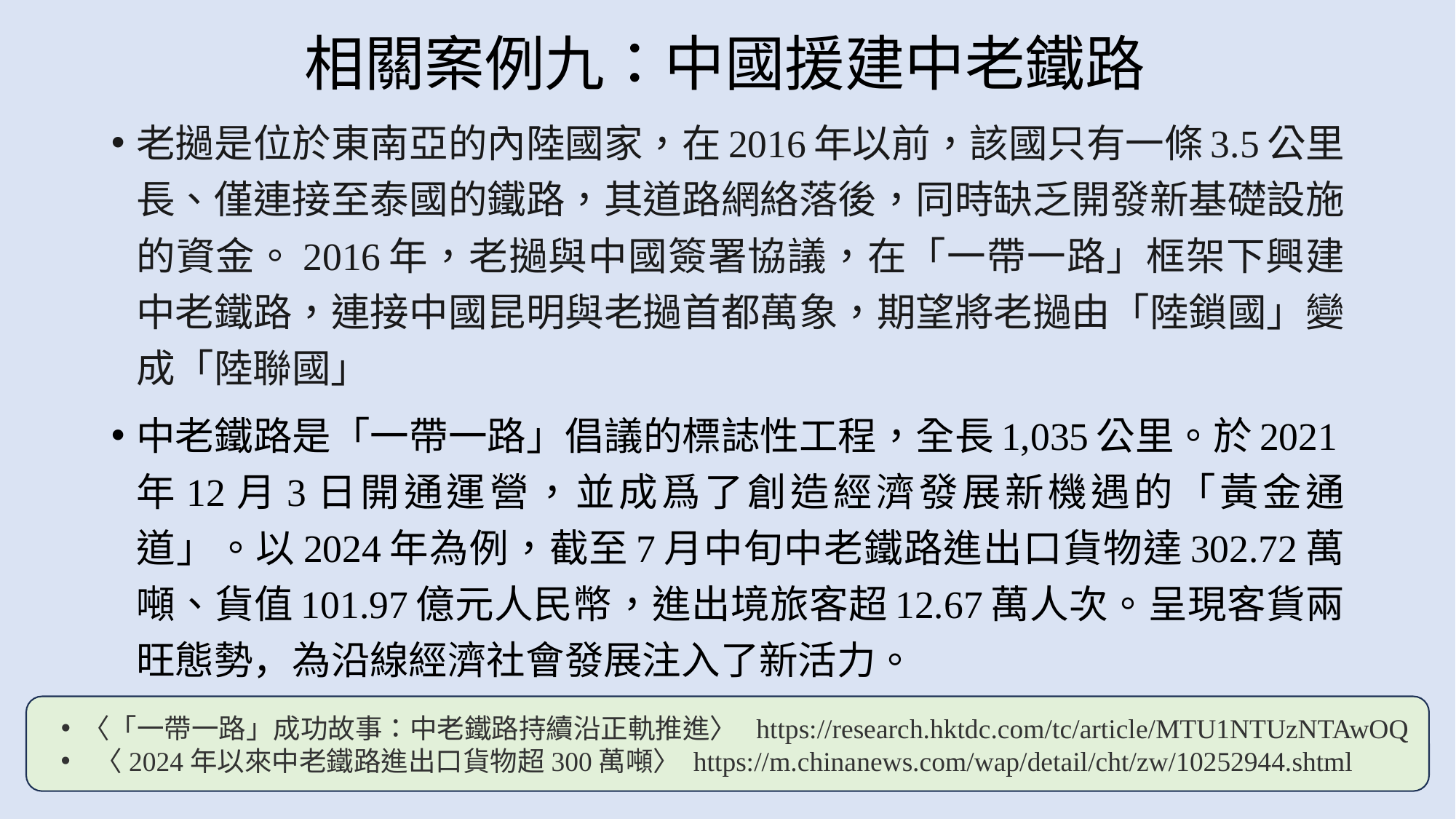

# 相關案例九：中國援建中老鐵路
老撾是位於東南亞的內陸國家，在2016年以前，該國只有一條3.5公里長、僅連接至泰國的鐵路，其道路網絡落後，同時缺乏開發新基礎設施的資金。2016年，老撾與中國簽署協議，在「一帶一路」框架下興建中老鐵路，連接中國昆明與老撾首都萬象，期望將老撾由「陸鎖國」變成「陸聯國」
中老鐵路是「一帶一路」倡議的標誌性工程，全長1,035公里。於2021年12月3日開通運營，並成爲了創造經濟發展新機遇的「黃金通道」。以2024年為例，截至7月中旬中老鐵路進出口貨物達302.72萬噸、貨值101.97億元人民幣，進出境旅客超12.67萬人次。呈現客貨兩旺態勢，為沿線經濟社會發展注入了新活力。

〈「一帶一路」成功故事：中老鐵路持續沿正軌推進〉  https://research.hktdc.com/tc/article/MTU1NTUzNTAwOQ
〈2024年以來中老鐵路進出口貨物超300萬噸〉 https://m.chinanews.com/wap/detail/cht/zw/10252944.shtml
67